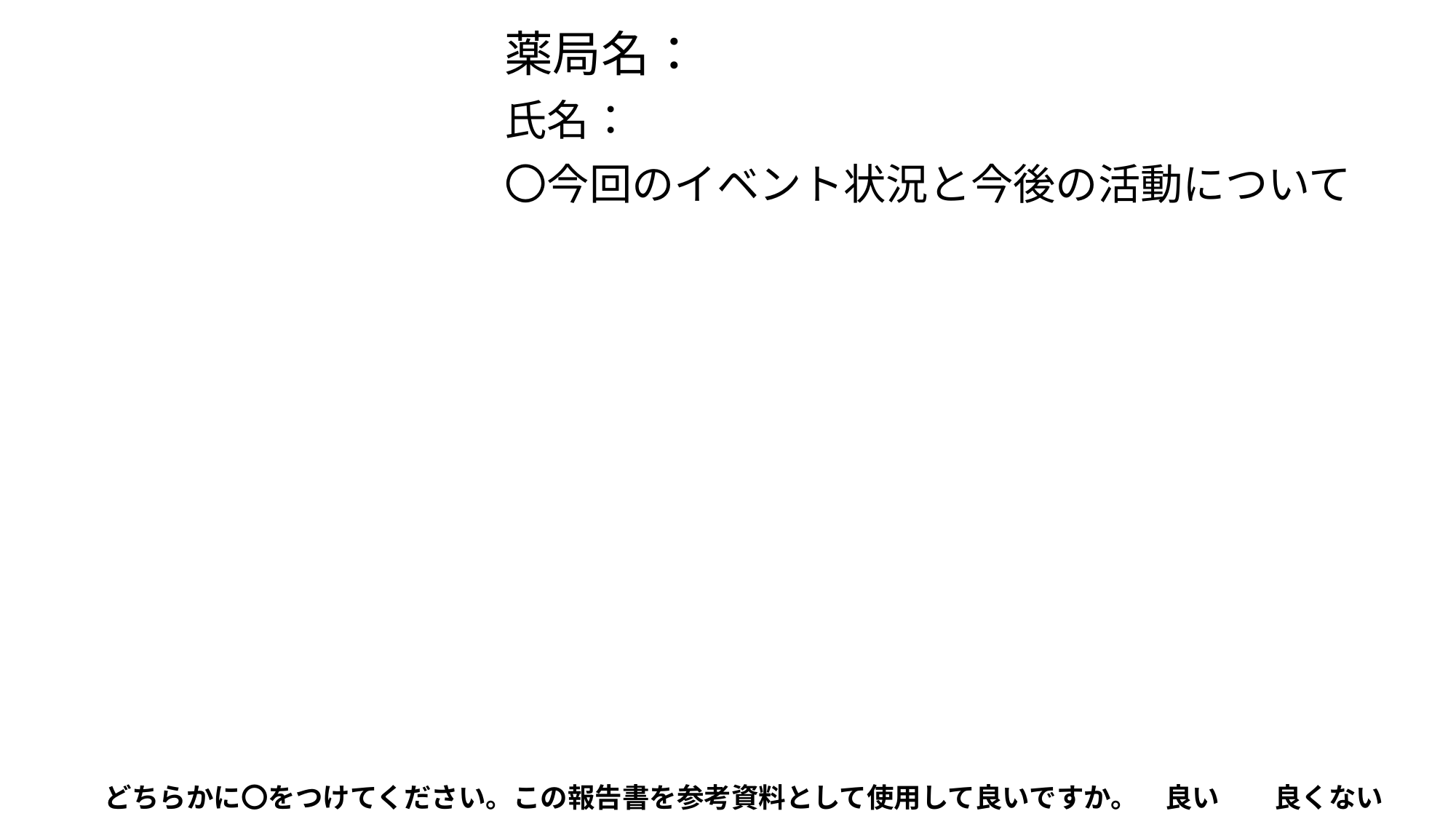

薬局名：

氏名：
〇今回のイベント状況と今後の活動について

どちらかに〇をつけてください。この報告書を参考資料として使用して良いですか。　良い　　良くない